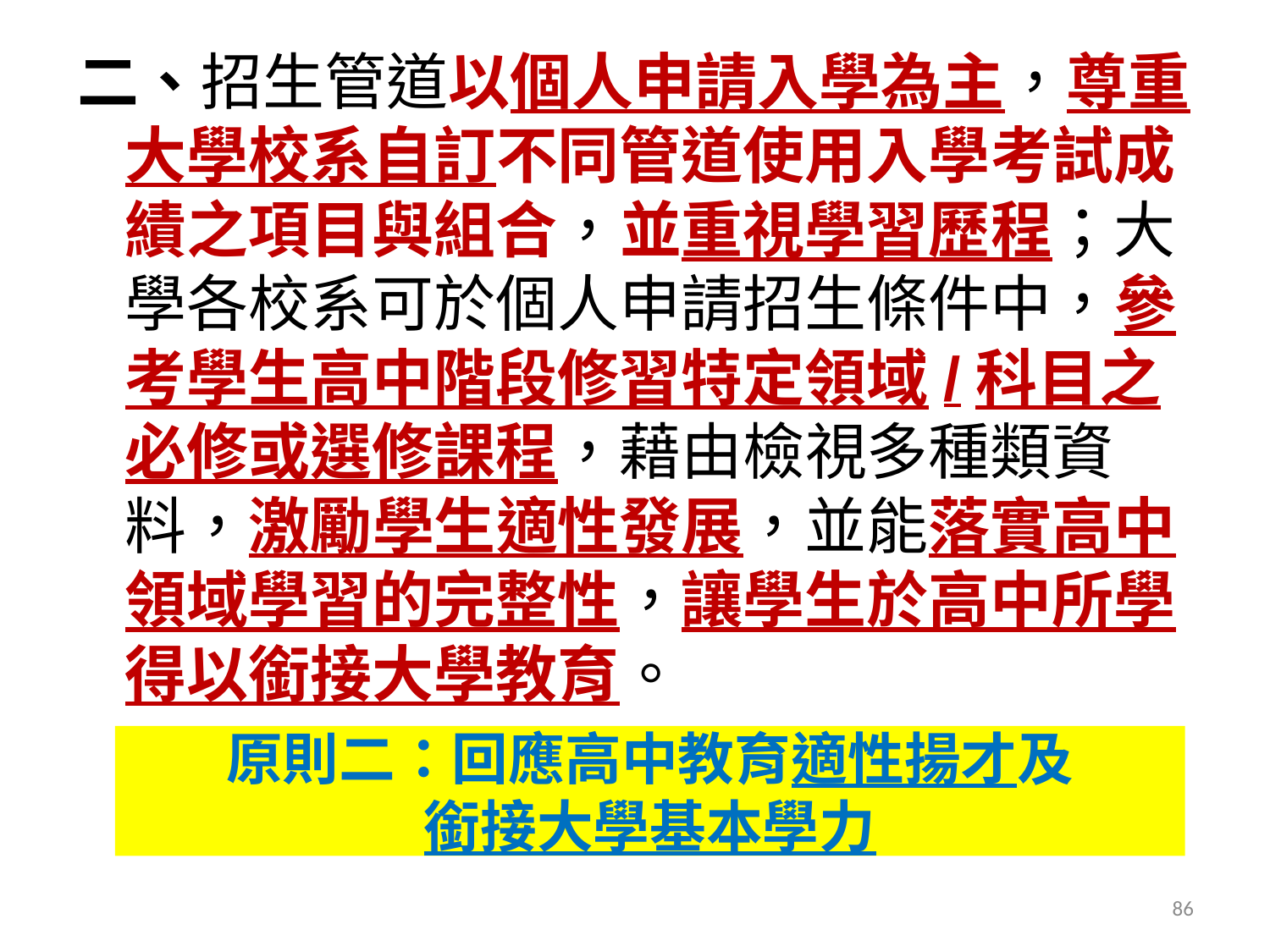

二、招生管道以個人申請入學為主，尊重大學校系自訂不同管道使用入學考試成績之項目與組合，並重視學習歷程；大學各校系可於個人申請招生條件中，參考學生高中階段修習特定領域/科目之必修或選修課程，藉由檢視多種類資料，激勵學生適性發展，並能落實高中領域學習的完整性，讓學生於高中所學得以銜接大學教育。
# 原則二：回應高中教育適性揚才及 銜接大學基本學力
86